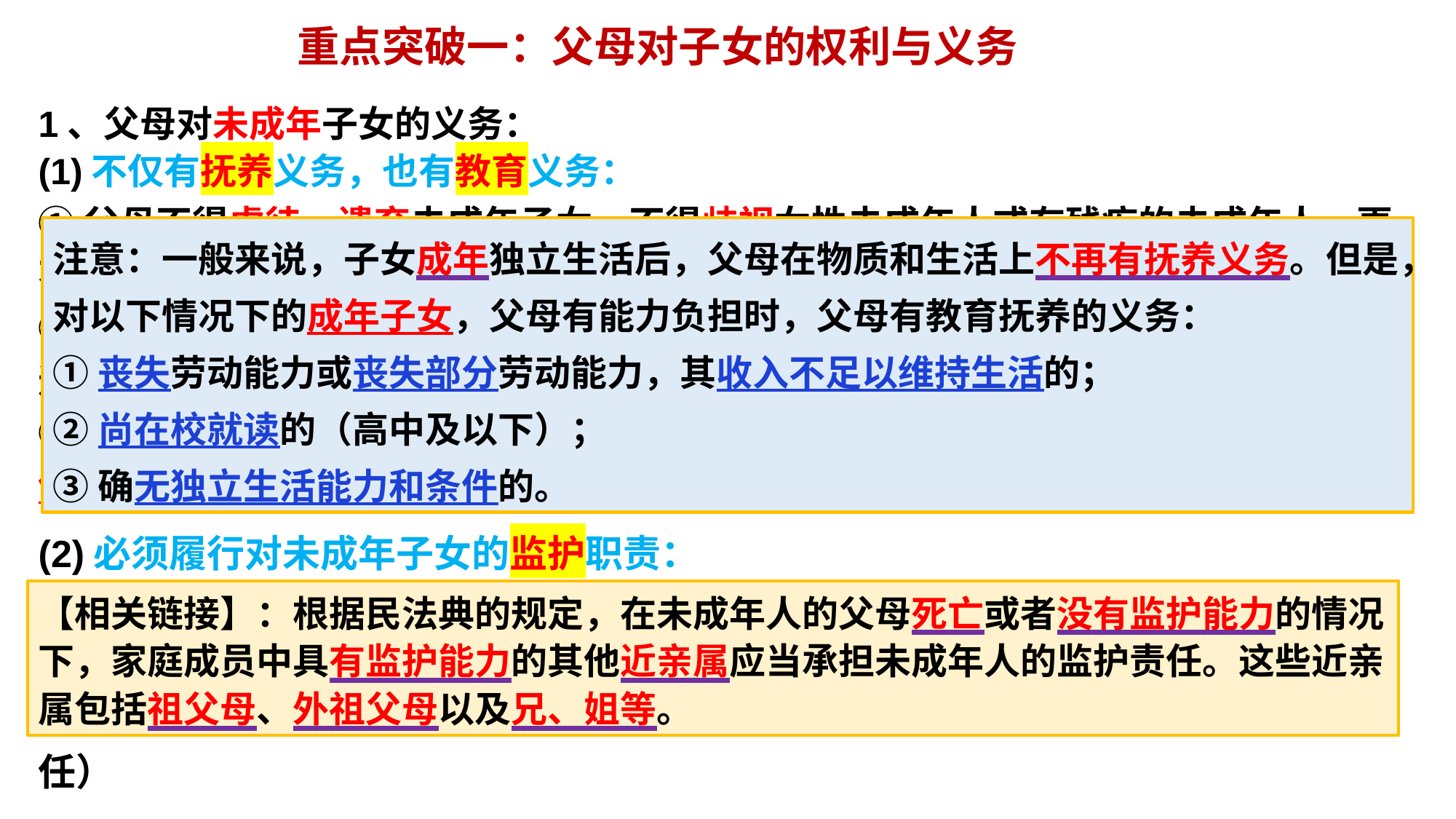

重点突破一：父母对子女的权利与义务
1、父母对未成年子女的义务：
(1)不仅有抚养义务，也有教育义务：
①父母不得虐待、遗弃未成年子女，不得歧视女性未成年人或有残疾的未成年人，更不得有溺婴、弃婴和其他残害婴儿的行为。
②父母应当让适龄儿童按时入学，接受并完成义务教育，不得阻碍其入学或迫使其中途退学、辍学。
③父母与子女间的关系不因父母离婚而消除。离婚后，父母对子女仍有抚养、教育、保护的权利和义务。
注意：一般来说，子女成年独立生活后，父母在物质和生活上不再有抚养义务。但是，对以下情况下的成年子女，父母有能力负担时，父母有教育抚养的义务：
①丧失劳动能力或丧失部分劳动能力，其收入不足以维持生活的；
②尚在校就读的（高中及以下）；
③确无独立生活能力和条件的。
(2)必须履行对未成年子女的监护职责：
①保护未成年子女的人身安全和健康。
②在履行监护职责时，父母应当保护未成年子女的财产利益。
③未成年子女造成他人损害的，父母应当依法承担民事责任。（无过错侵权责任）
【相关链接】：根据民法典的规定，在未成年人的父母死亡或者没有监护能力的情况下，家庭成员中具有监护能力的其他近亲属应当承担未成年人的监护责任。这些近亲属包括祖父母、外祖父母以及兄、姐等。